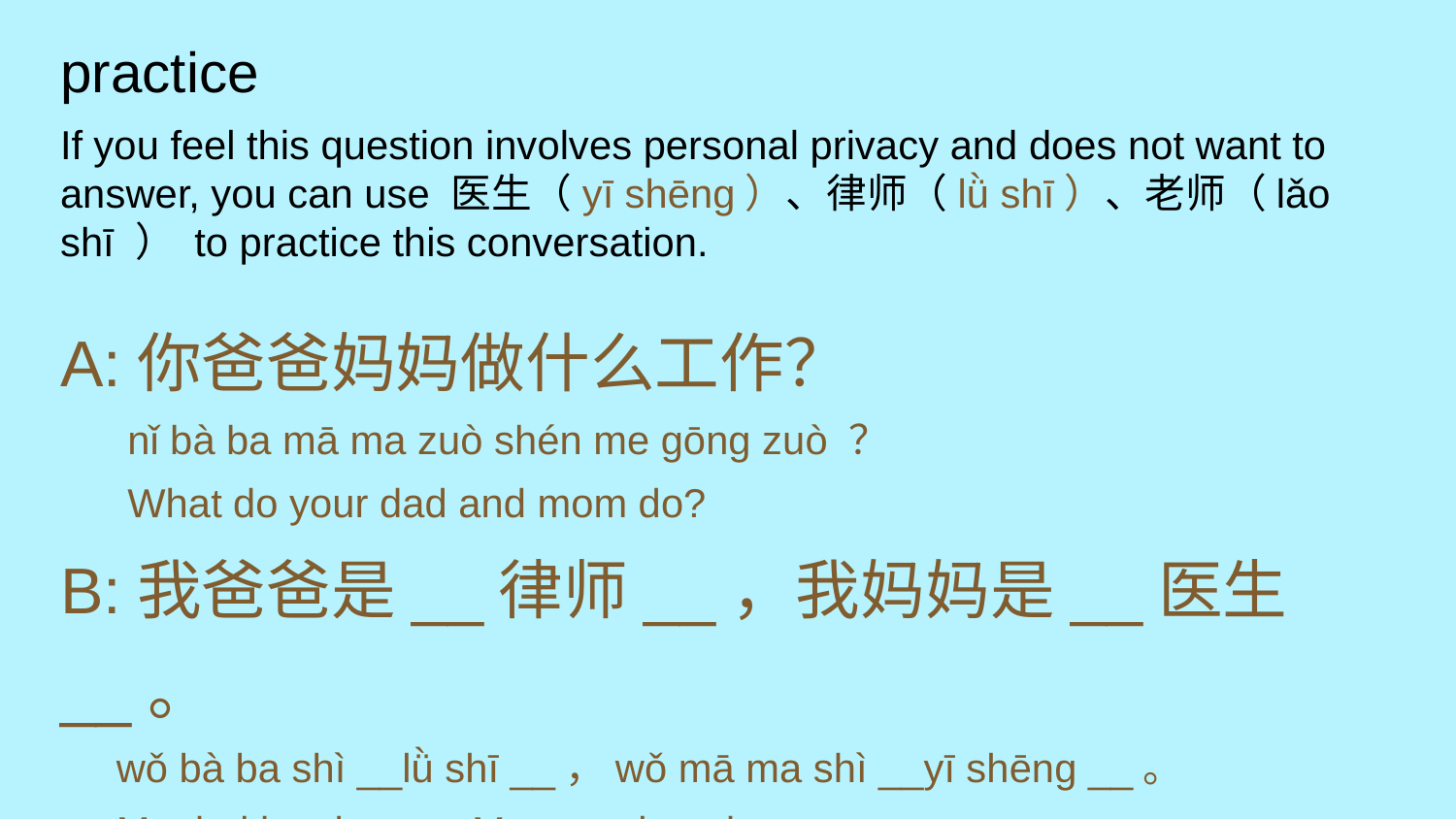

practice
If you feel this question involves personal privacy and does not want to answer, you can use 医生（yī shēng）、律师（lǜ shī）、老师（lǎo shī ） to practice this conversation.
A:你爸爸妈妈做什么工作？
      nǐ bà ba mā ma zuò shén me gōng zuò ？
      What do your dad and mom do?
B:我爸爸是__律师__，我妈妈是__医生__。
     wǒ bà ba shì __lǜ shī __，wǒ mā ma shì __yī shēng __。
     My dad is a lawyer. My mom is a docter.